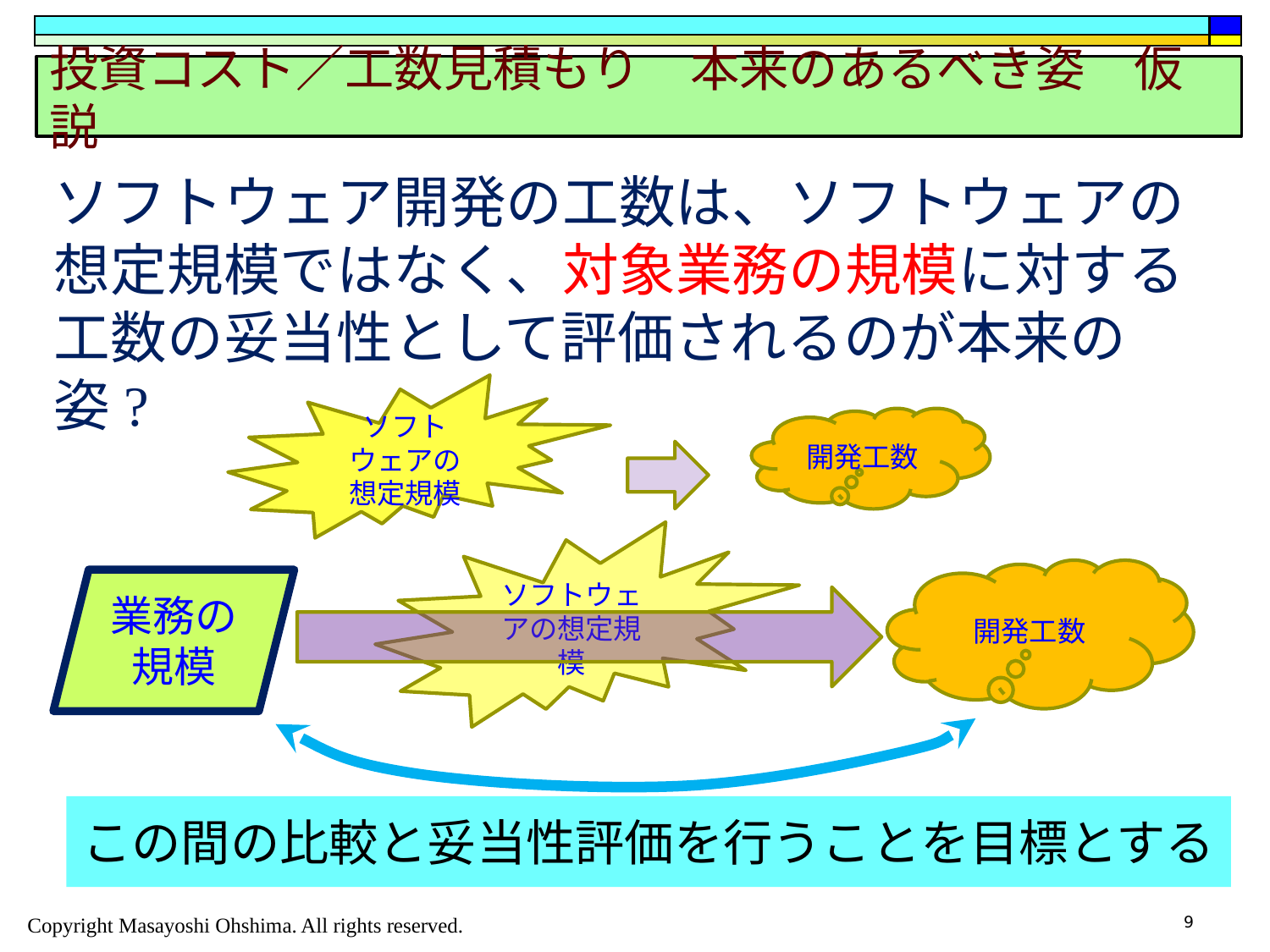

# 投資コスト／工数見積もり　本来のあるべき姿　仮説
ソフトウェア開発の工数は、ソフトウェアの想定規模ではなく、対象業務の規模に対する工数の妥当性として評価されるのが本来の姿?
ソフトウェアの想定規模
開発工数

ソフトウェアの想定規模
開発工数
業務の規模

この間の比較と妥当性評価を行うことを目標とする
9